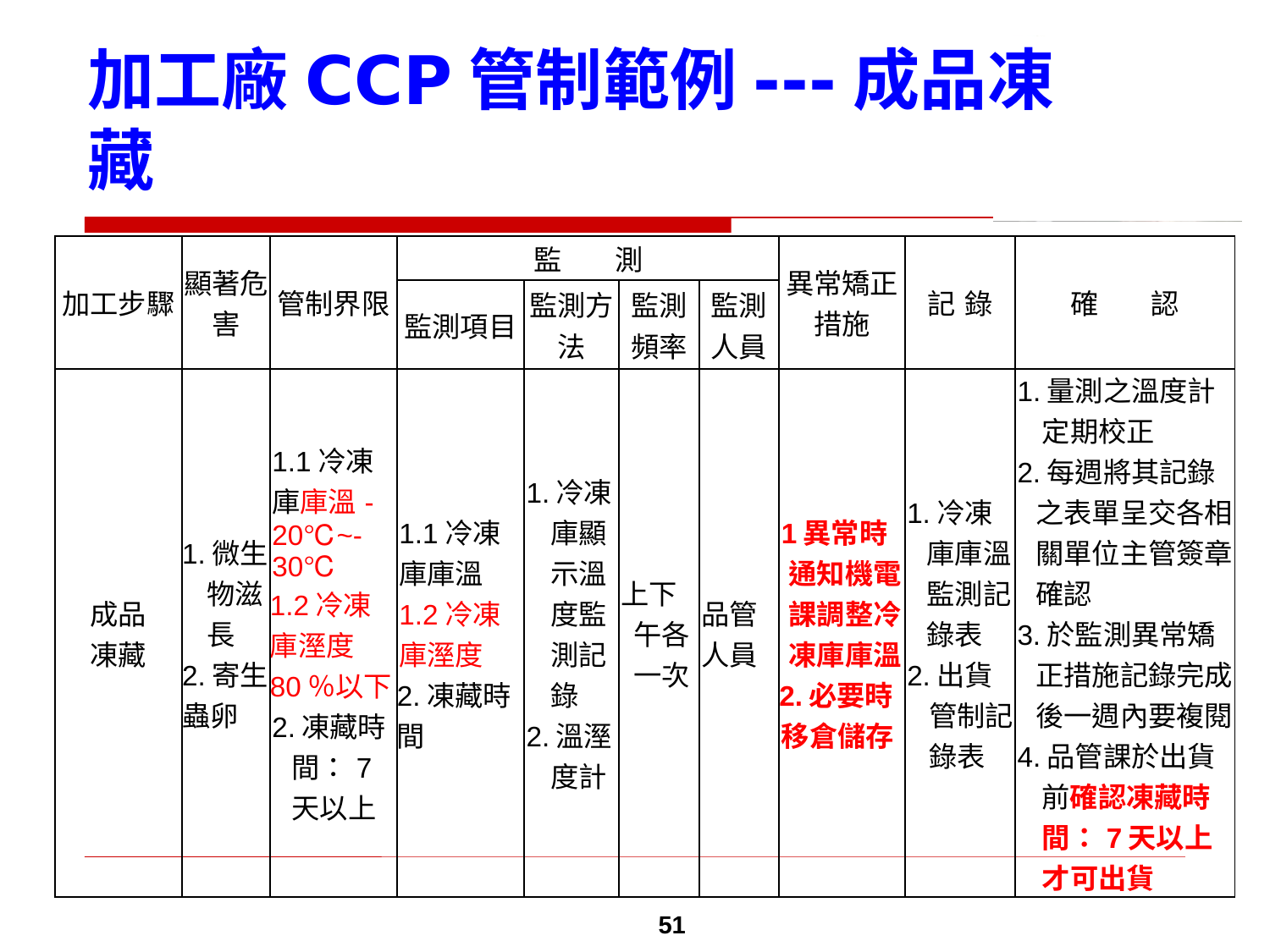

# 加工廠CCP管制範例---成品凍藏
| 加工步驟 | 顯著危害 | 管制界限 | 監測 |  |  |  | 異常矯正措施 | 記錄 | 確認 |
| --- | --- | --- | --- | --- | --- | --- | --- | --- | --- |
|  |  |  | 監測項目 | 監測方法 | 監測頻率 | 監測 人員 |  |  |  |
| 成品 凍藏 | 1.微生物滋長 2.寄生蟲卵 | 1.1冷凍庫庫溫-20℃~-30℃ 1.2冷凍庫溼度80％以下 2.凍藏時間：7天以上 | 1.1冷凍庫庫溫 1.2冷凍庫溼度 2.凍藏時間 | 1.冷凍庫顯示溫度監測記錄 2.溫溼度計 | 上下午各一次 | 品管 人員 | 1異常時通知機電課調整冷凍庫庫溫 2.必要時移倉儲存 | 1.冷凍庫庫溫監測記錄表 2.出貨管制記錄表 | 1.量測之溫度計定期校正 2.每週將其記錄之表單呈交各相關單位主管簽章確認 3.於監測異常矯正措施記錄完成後一週內要複閱 4.品管課於出貨前確認凍藏時間：7天以上才可出貨 |
51